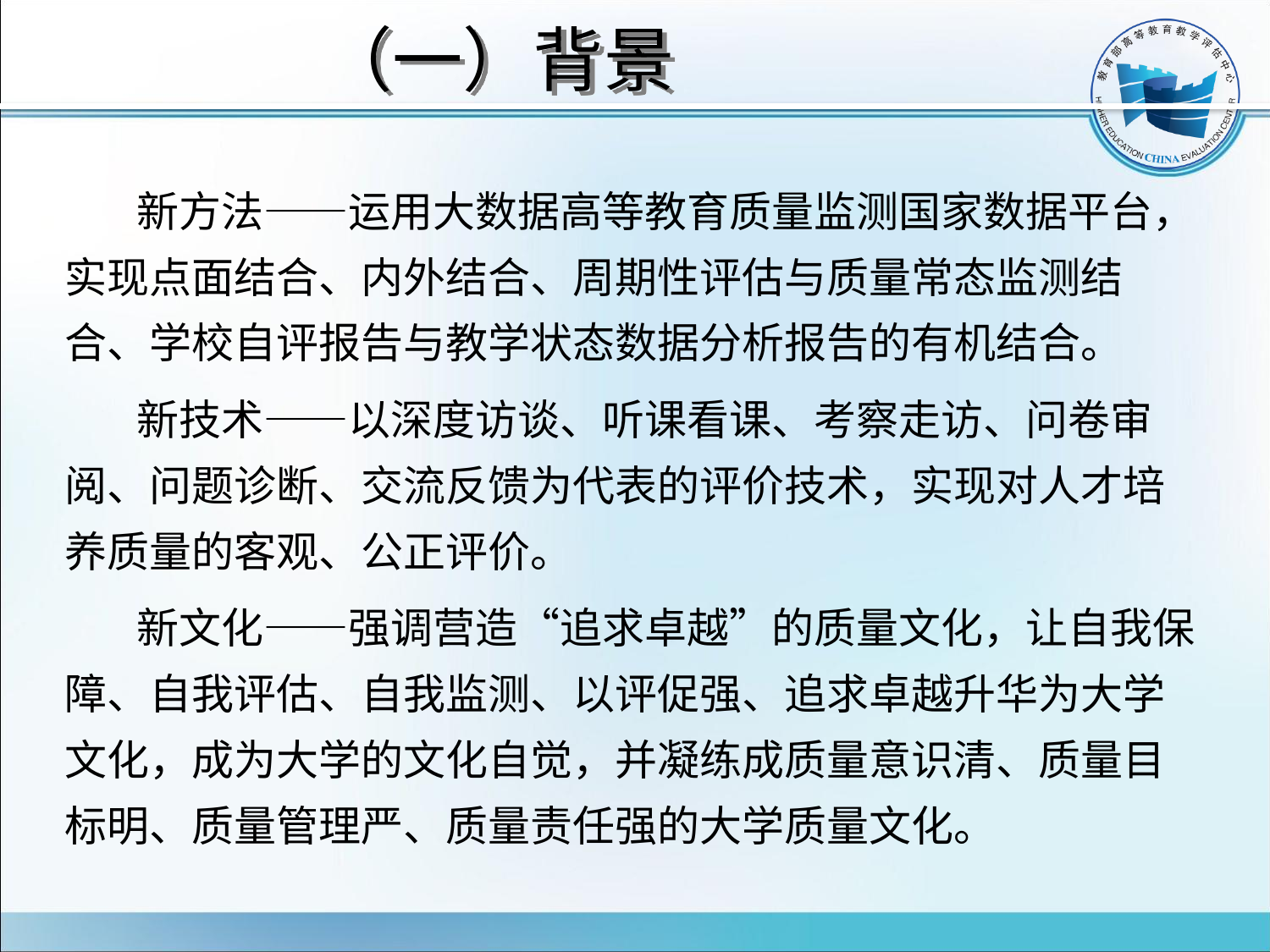

# （一）背景
新方法——运用大数据高等教育质量监测国家数据平台，实现点面结合、内外结合、周期性评估与质量常态监测结合、学校自评报告与教学状态数据分析报告的有机结合。
新技术——以深度访谈、听课看课、考察走访、问卷审阅、问题诊断、交流反馈为代表的评价技术，实现对人才培养质量的客观、公正评价。
新文化——强调营造“追求卓越”的质量文化，让自我保障、自我评估、自我监测、以评促强、追求卓越升华为大学文化，成为大学的文化自觉，并凝练成质量意识清、质量目标明、质量管理严、质量责任强的大学质量文化。
9